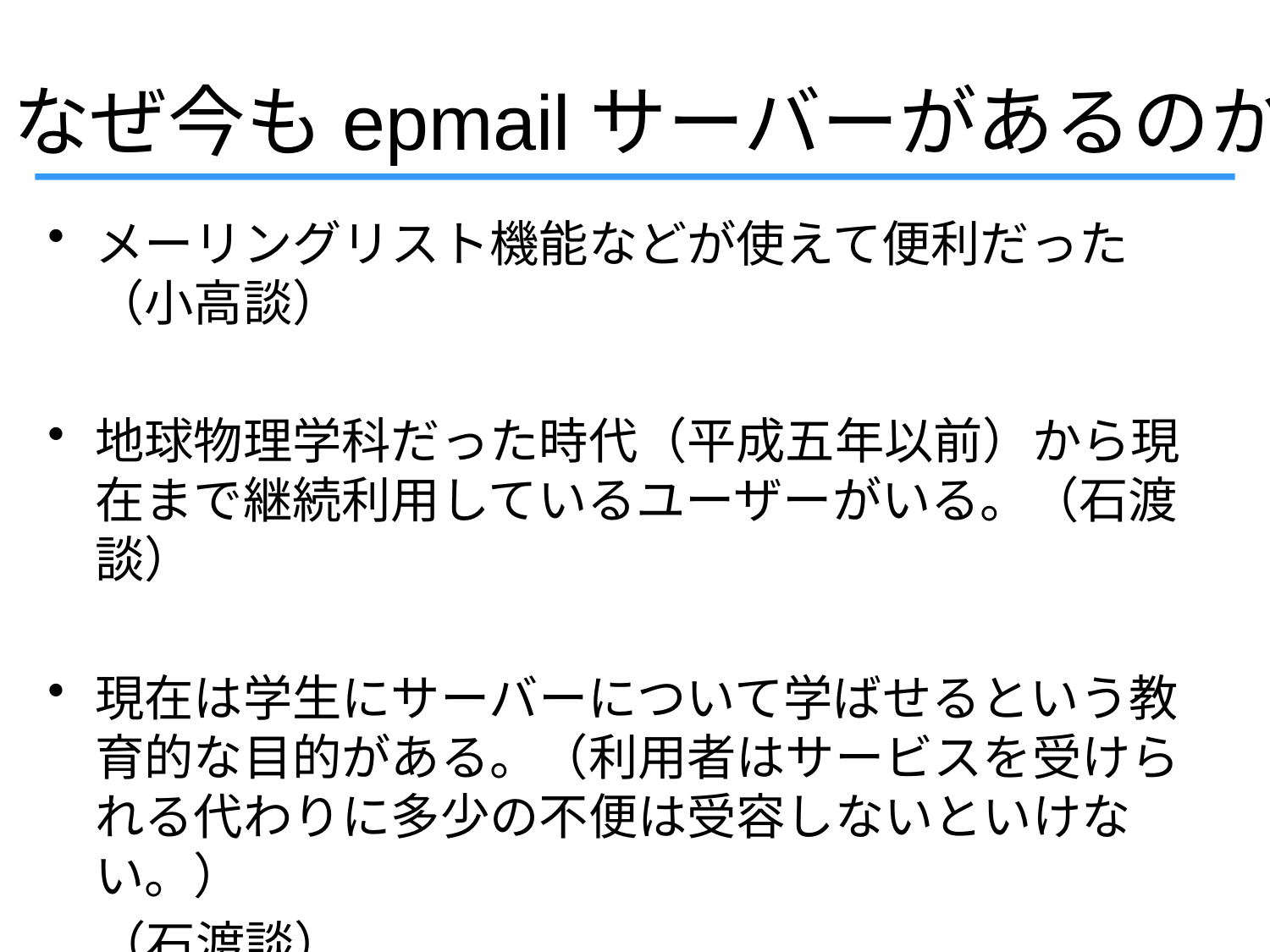

なぜ今もepmailサーバーがあるのか

メーリングリスト機能などが使えて便利だった（小高談）

地球物理学科だった時代（平成五年以前）から現在まで継続利用しているユーザーがいる。（石渡談）

現在は学生にサーバーについて学ばせるという教育的な目的がある。（利用者はサービスを受けられる代わりに多少の不便は受容しないといけない。）
　（石渡談）